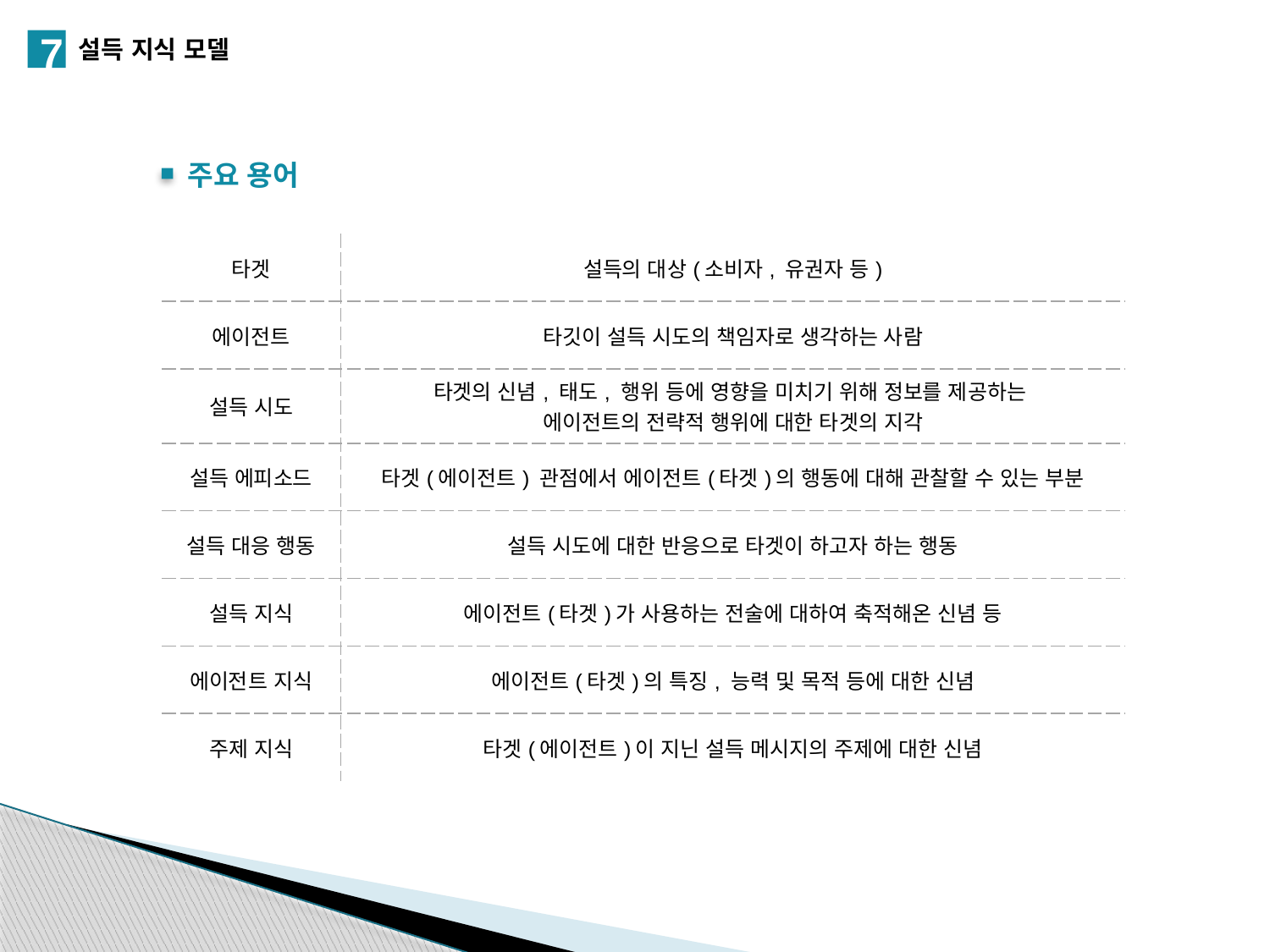

7
설득 지식 모델

주요 용어

| 타겟 | 설득의 대상(소비자, 유권자 등) |
| --- | --- |
| 에이전트 | 타깃이 설득 시도의 책임자로 생각하는 사람 |
| 설득 시도 | 타겟의 신념, 태도, 행위 등에 영향을 미치기 위해 정보를 제공하는 에이전트의 전략적 행위에 대한 타겟의 지각 |
| 설득 에피소드 | 타겟(에이전트) 관점에서 에이전트(타겟)의 행동에 대해 관찰할 수 있는 부분 |
| 설득 대응 행동 | 설득 시도에 대한 반응으로 타겟이 하고자 하는 행동 |
| 설득 지식 | 에이전트(타겟)가 사용하는 전술에 대하여 축적해온 신념 등 |
| 에이전트 지식 | 에이전트(타겟)의 특징, 능력 및 목적 등에 대한 신념 |
| 주제 지식 | 타겟(에이전트)이 지닌 설득 메시지의 주제에 대한 신념 |